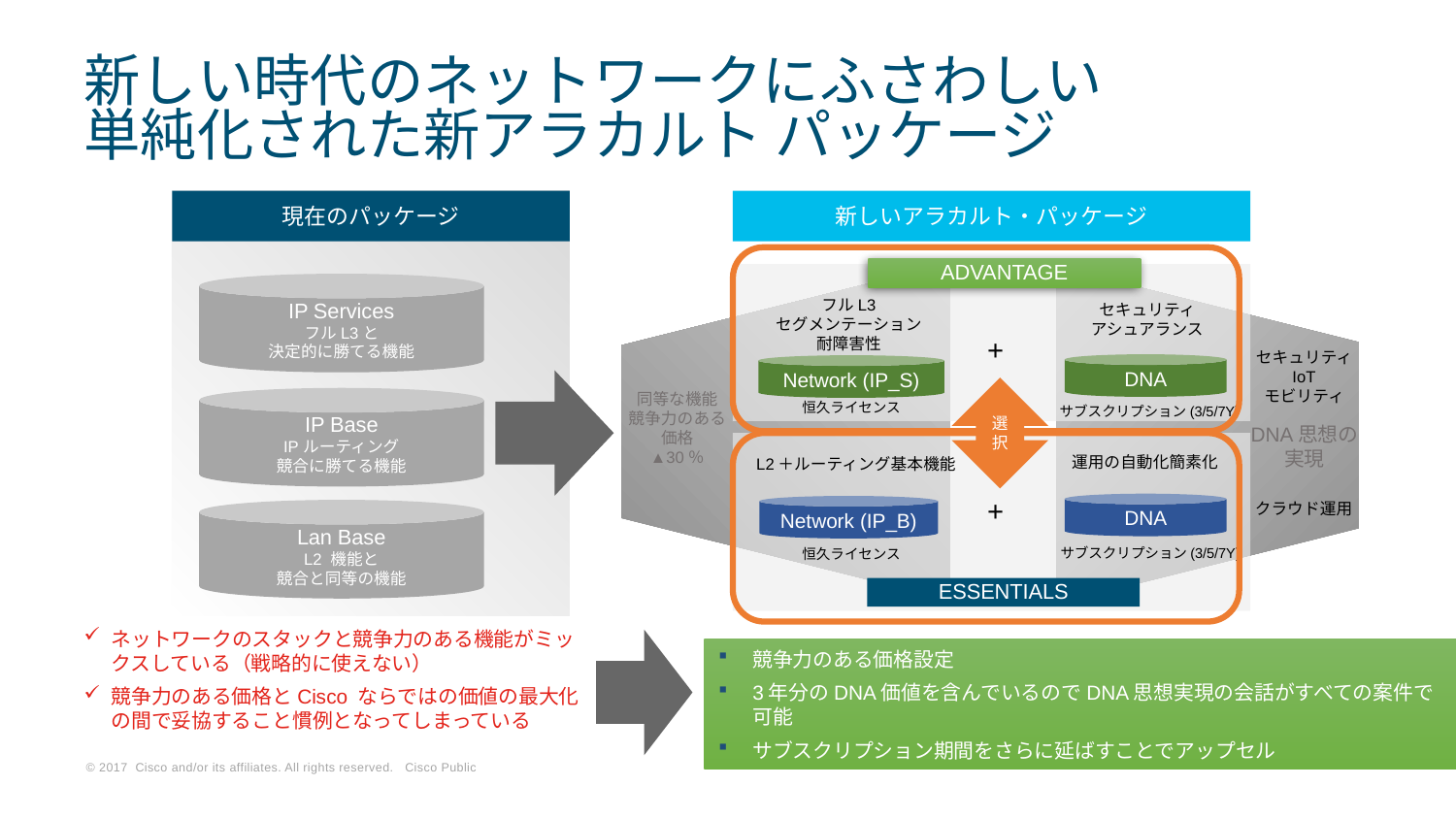

# 新しい時代のネットワークにふさわしい 単純化された新アラカルト パッケージ

現在のパッケージ
新しいアラカルト・パッケージ

ADVANTAGE

IP Services
フルL3と
決定的に勝てる機能

フルL3
セグメンテーション
耐障害性
セキュリティ
アシュアランス
+
セキュリティ
IoT
モビリティ
DNA
Network (IP_S)

選択
IP Base
IPルーティング
競合に勝てる機能
同等な機能
競争力のある
価格
▲30％
恒久ライセンス
サブスクリプション(3/5/7Y)
DNA思想の
実現

運用の自動化簡素化
L2＋ルーティング基本機能
+
DNA
Network (IP_B)
クラウド運用

Lan Base
L2 機能と
競合と同等の機能

サブスクリプション(3/5/7Y)
恒久ライセンス
ESSENTIALS
ネットワークのスタックと競争力のある機能がミックスしている（戦略的に使えない）
競争力のある価格とCisco ならではの価値の最大化の間で妥協すること慣例となってしまっている

競争力のある価格設定
3年分のDNA価値を含んでいるのでDNA思想実現の会話がすべての案件で可能
サブスクリプション期間をさらに延ばすことでアップセル